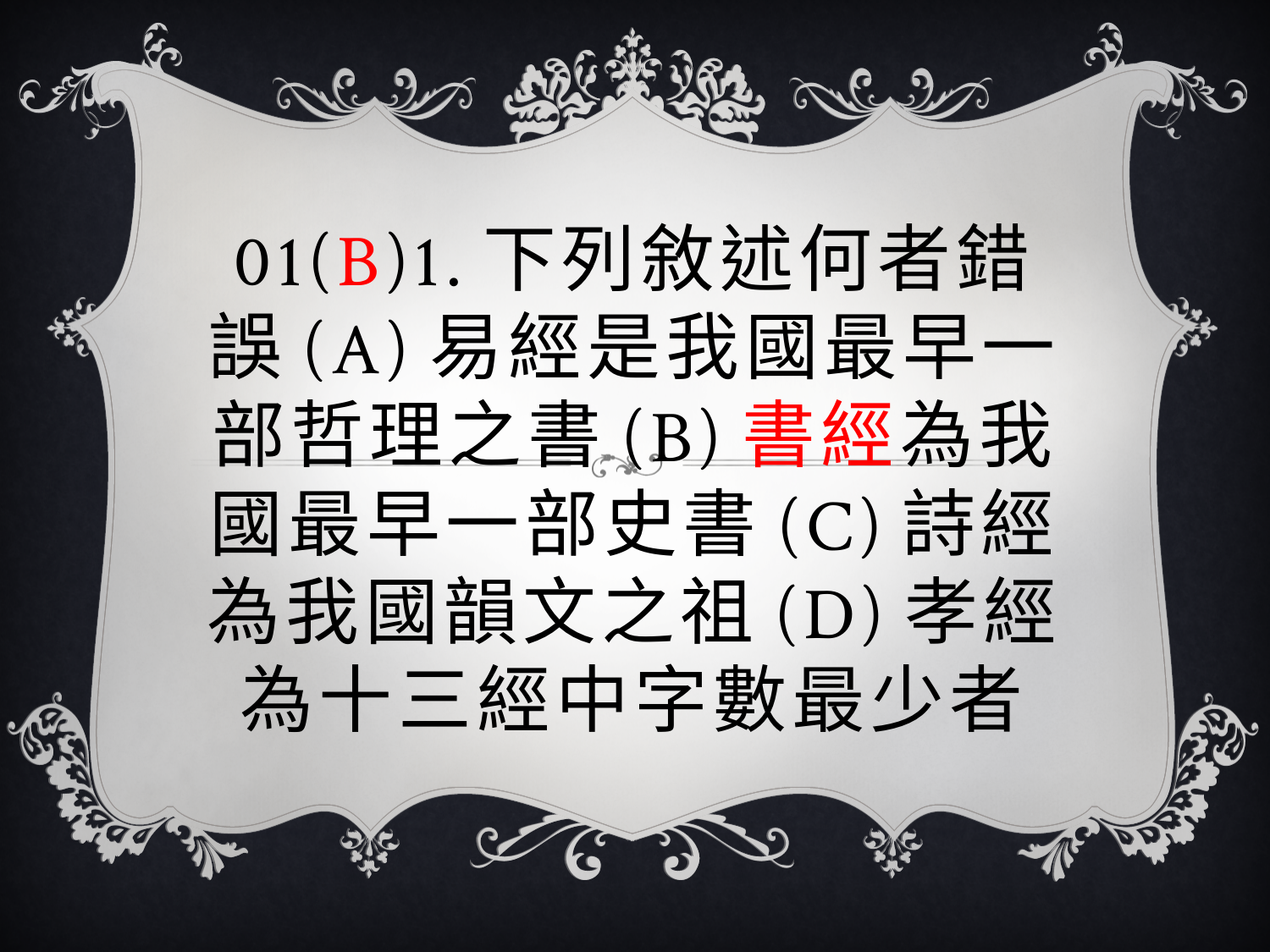

# 01(B)1.下列敘述何者錯誤(A)易經是我國最早一部哲理之書(B)書經為我國最早一部史書(C)詩經為我國韻文之祖(D)孝經為十三經中字數最少者